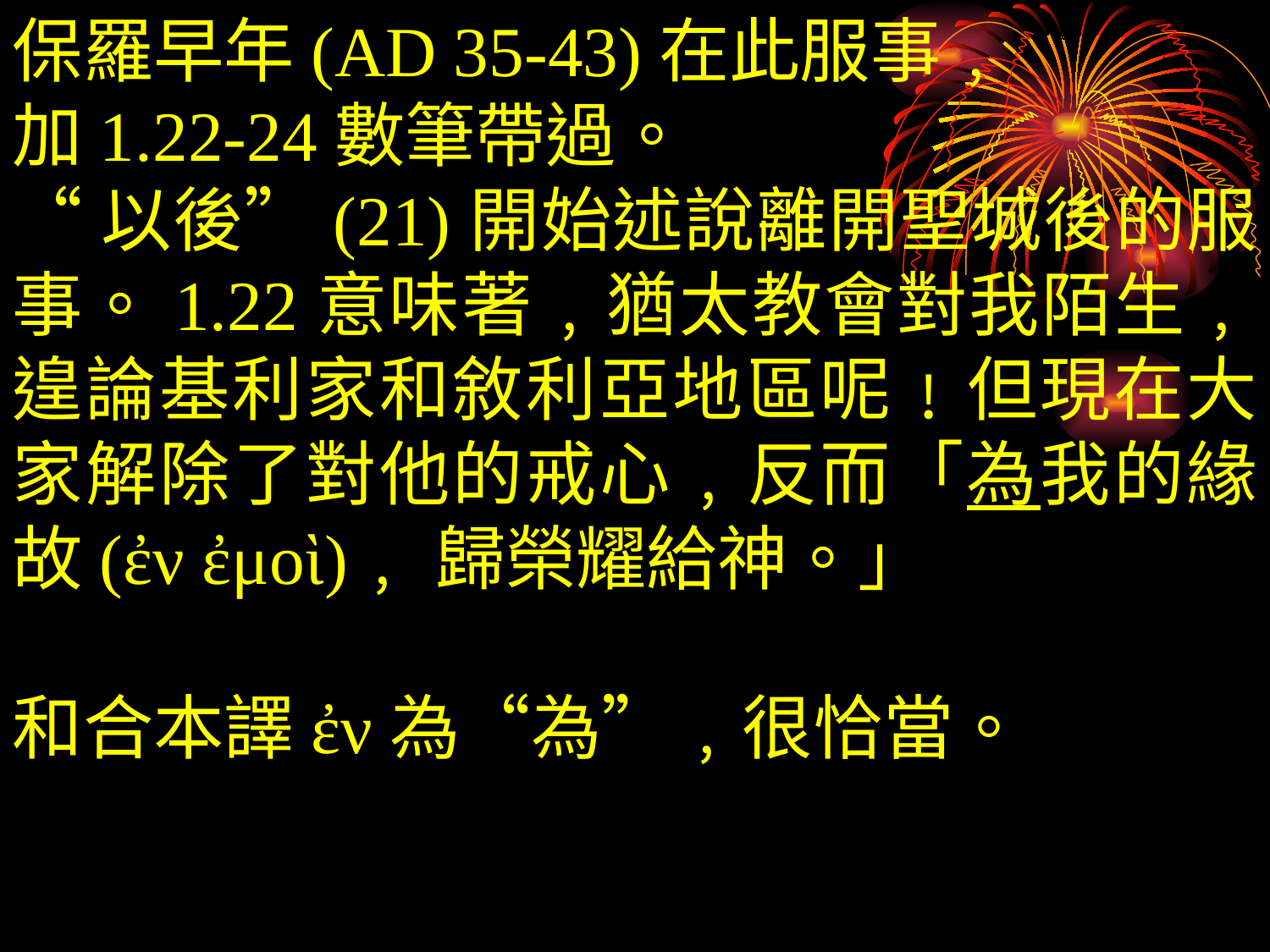

保羅早年(AD 35-43)在此服事﹐
加1.22-24數筆帶過。
“以後”(21)開始述說離開聖城後的服事。1.22意味著﹐猶太教會對我陌生﹐遑論基利家和敘利亞地區呢﹗但現在大家解除了對他的戒心﹐反而「為我的緣故(ἐν ἐμοὶ)﹐歸榮耀給神。」

和合本譯ἐν為“為”﹐很恰當。